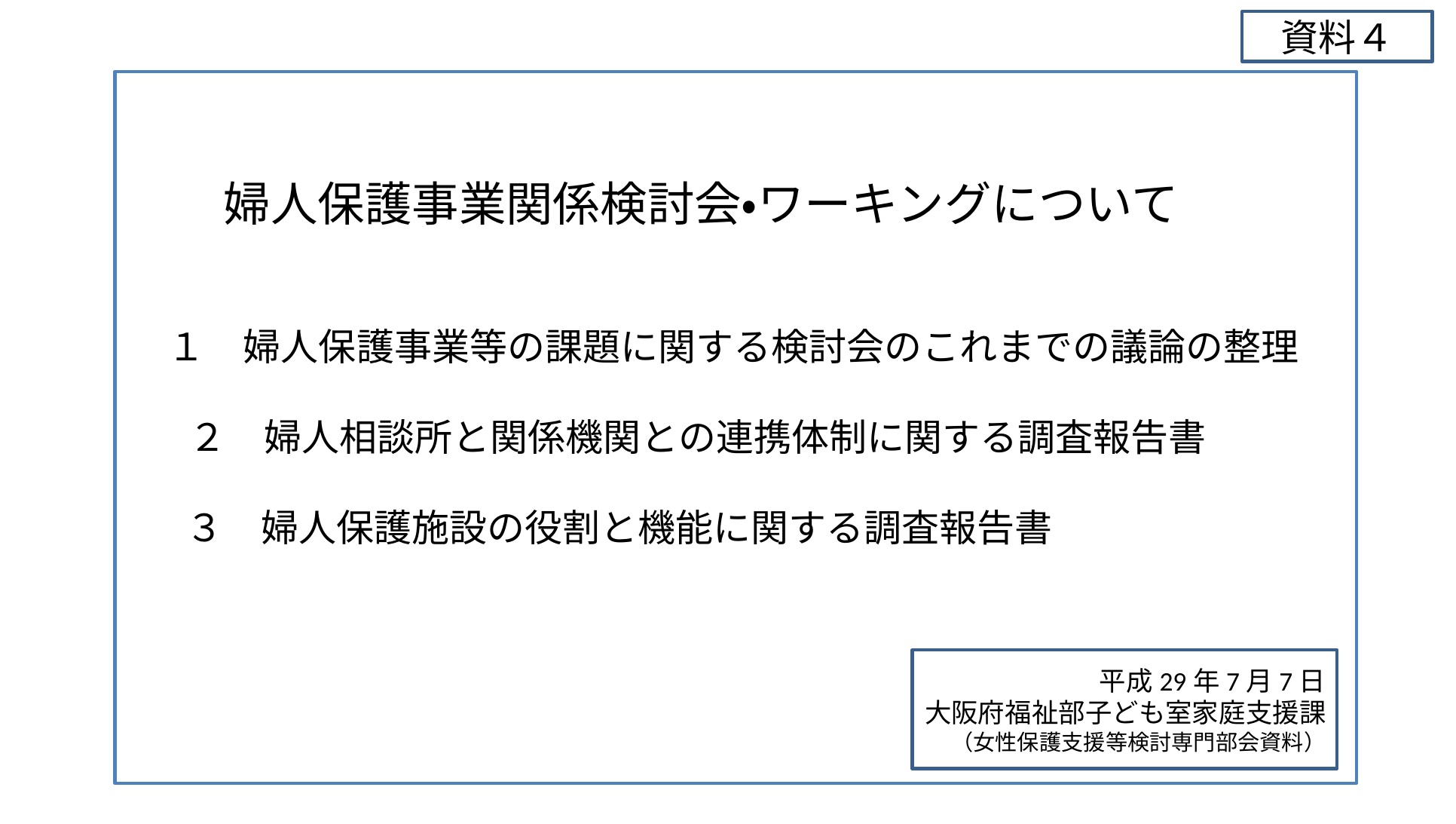

資料４
　
        婦人保護事業関係検討会・ワーキングについて
     １　婦人保護事業等の課題に関する検討会のこれまでの議論の整理

　   ２　婦人相談所と関係機関との連携体制に関する調査報告書
      ３　婦人保護施設の役割と機能に関する調査報告書

平成29年7月7日
大阪府福祉部子ども室家庭支援課
（女性保護支援等検討専門部会資料）